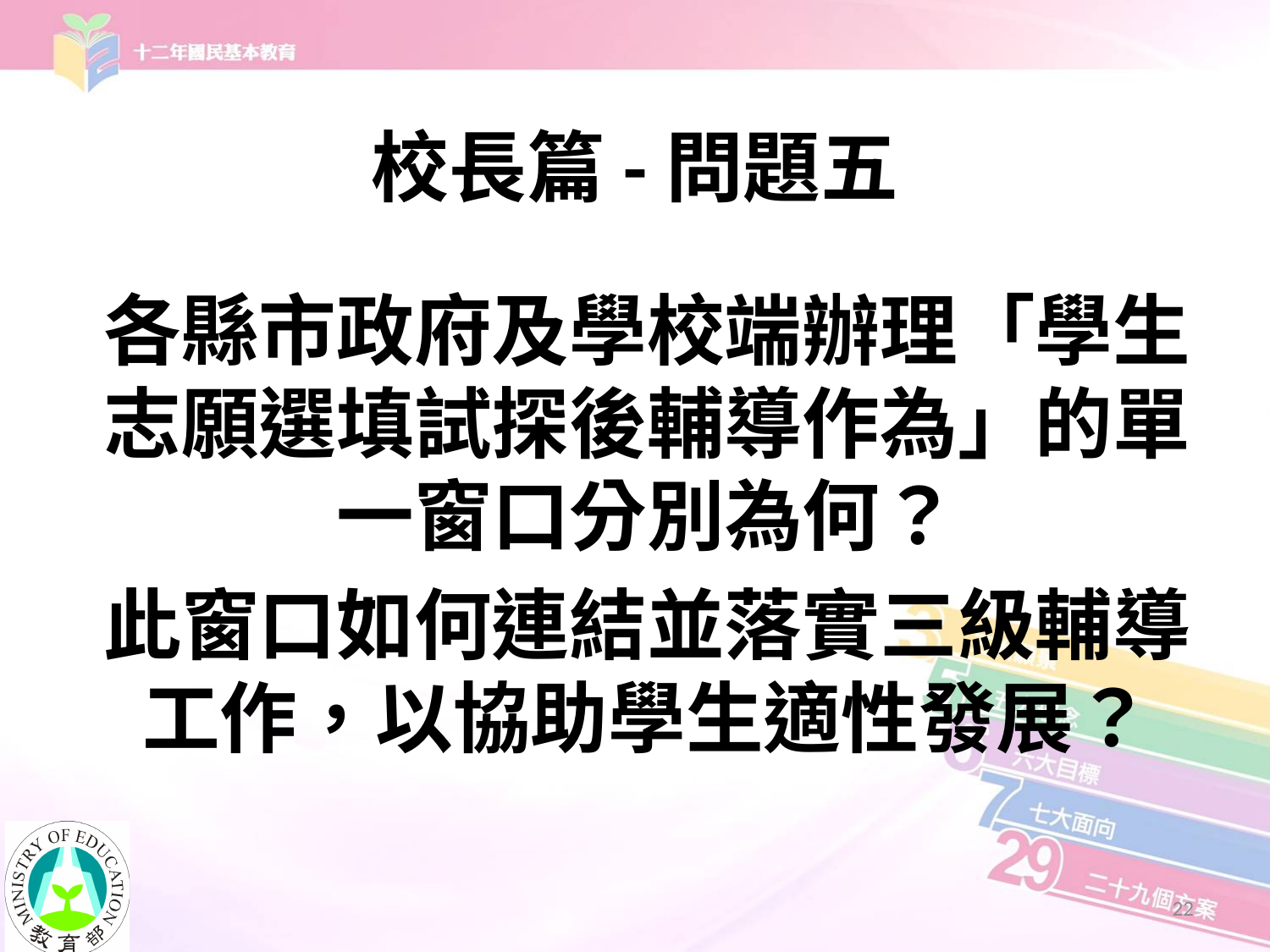

# 校長篇-問題五
	各縣市政府及學校端辦理「學生志願選填試探後輔導作為」的單一窗口分別為何？
	此窗口如何連結並落實三級輔導工作，以協助學生適性發展？
22